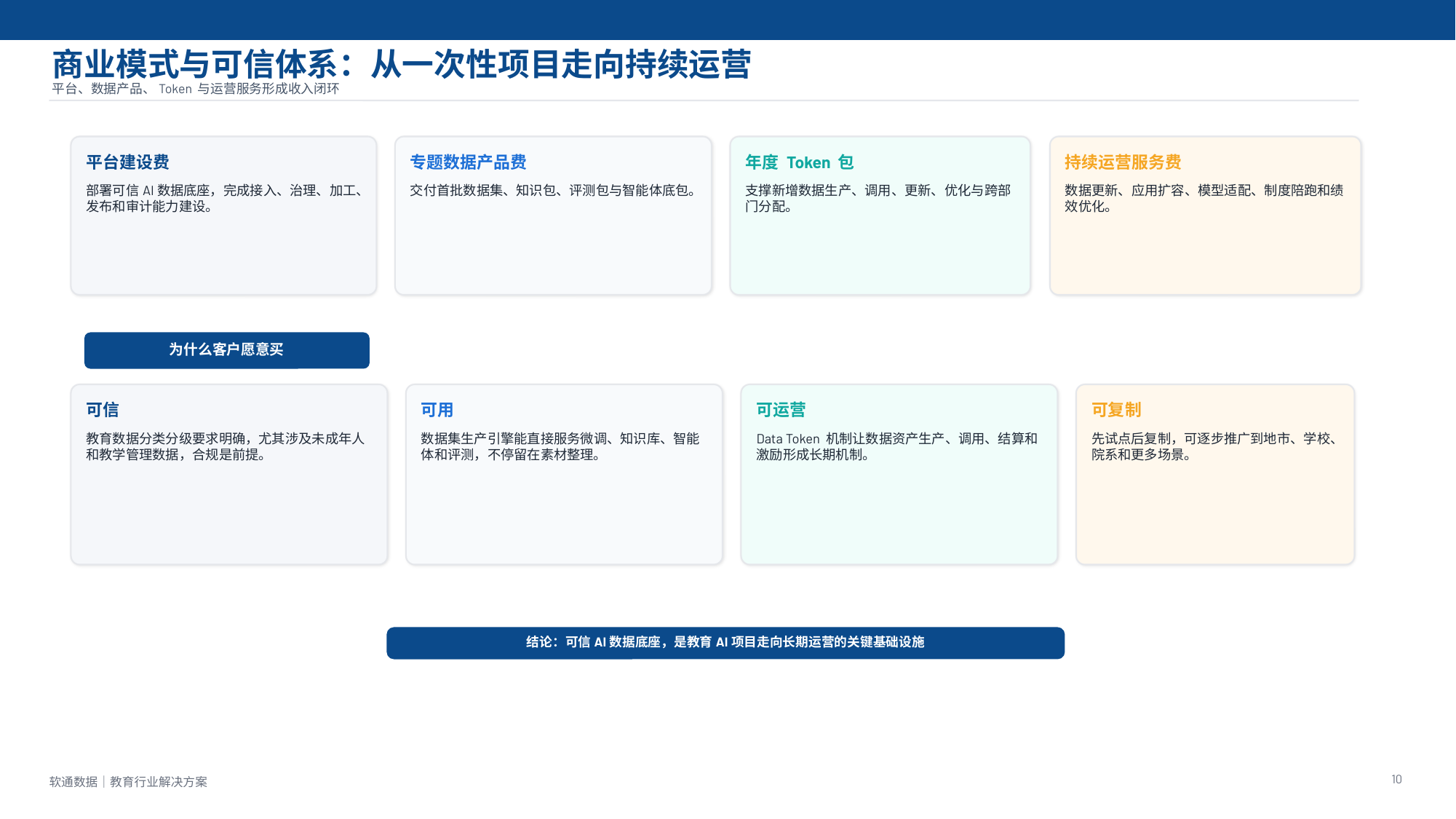

商业模式与可信体系：从一次性项目走向持续运营
平台、数据产品、Token 与运营服务形成收入闭环

平台建设费
专题数据产品费
年度 Token 包
持续运营服务费
部署可信AI数据底座，完成接入、治理、加工、发布和审计能力建设。
交付首批数据集、知识包、评测包与智能体底包。
支撑新增数据生产、调用、更新、优化与跨部门分配。
数据更新、应用扩容、模型适配、制度陪跑和绩效优化。

为什么客户愿意买

可信
可用
可运营
可复制
教育数据分类分级要求明确，尤其涉及未成年人和教学管理数据，合规是前提。
数据集生产引擎能直接服务微调、知识库、智能体和评测，不停留在素材整理。
Data Token 机制让数据资产生产、调用、结算和激励形成长期机制。
先试点后复制，可逐步推广到地市、学校、院系和更多场景。

结论：可信AI数据底座，是教育AI项目走向长期运营的关键基础设施
10
软通数据｜教育行业解决方案